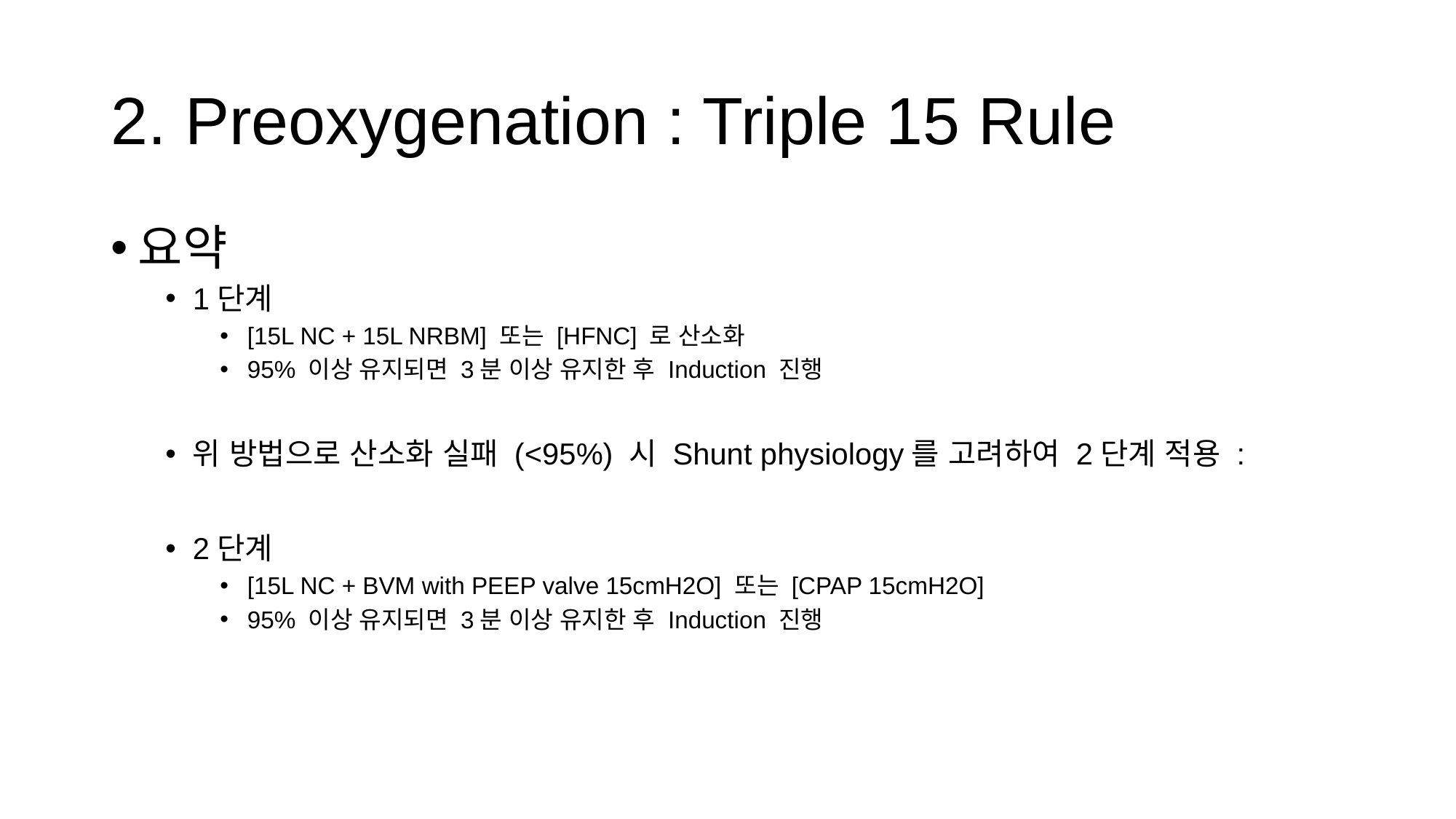

# 2. Preoxygenation : Triple 15 Rule
요약
1단계
[15L NC + 15L NRBM] 또는 [HFNC] 로 산소화
95% 이상 유지되면 3분 이상 유지한 후 Induction 진행

위 방법으로 산소화 실패 (<95%) 시 Shunt physiology를 고려하여 2단계 적용 :

2단계
[15L NC + BVM with PEEP valve 15cmH2O] 또는 [CPAP 15cmH2O]
95% 이상 유지되면 3분 이상 유지한 후 Induction 진행